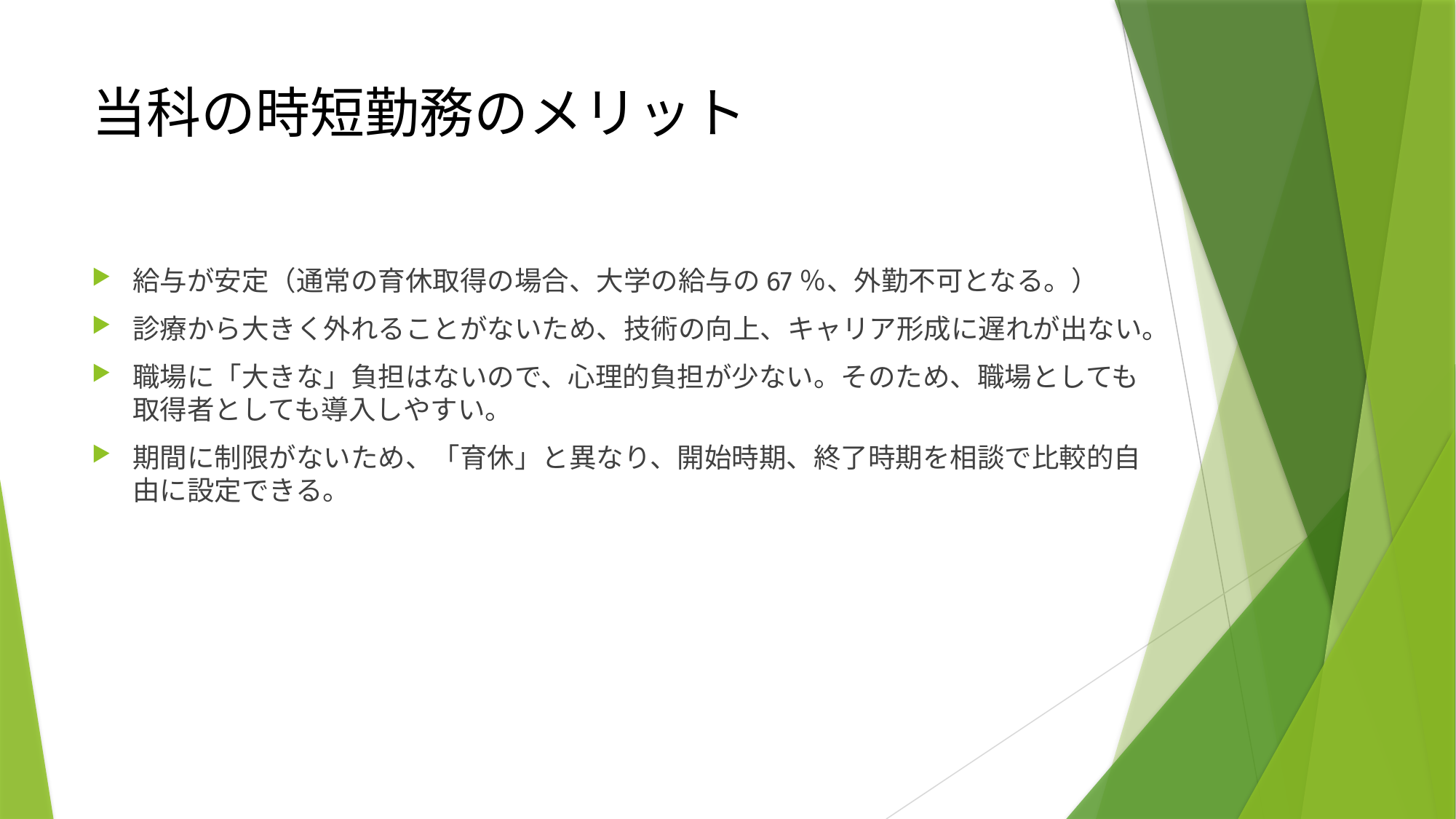

# 当科の時短勤務のメリット
給与が安定（通常の育休取得の場合、大学の給与の67％、外勤不可となる。）
診療から大きく外れることがないため、技術の向上、キャリア形成に遅れが出ない。
職場に「大きな」負担はないので、心理的負担が少ない。そのため、職場としても取得者としても導入しやすい。
期間に制限がないため、「育休」と異なり、開始時期、終了時期を相談で比較的自由に設定できる。